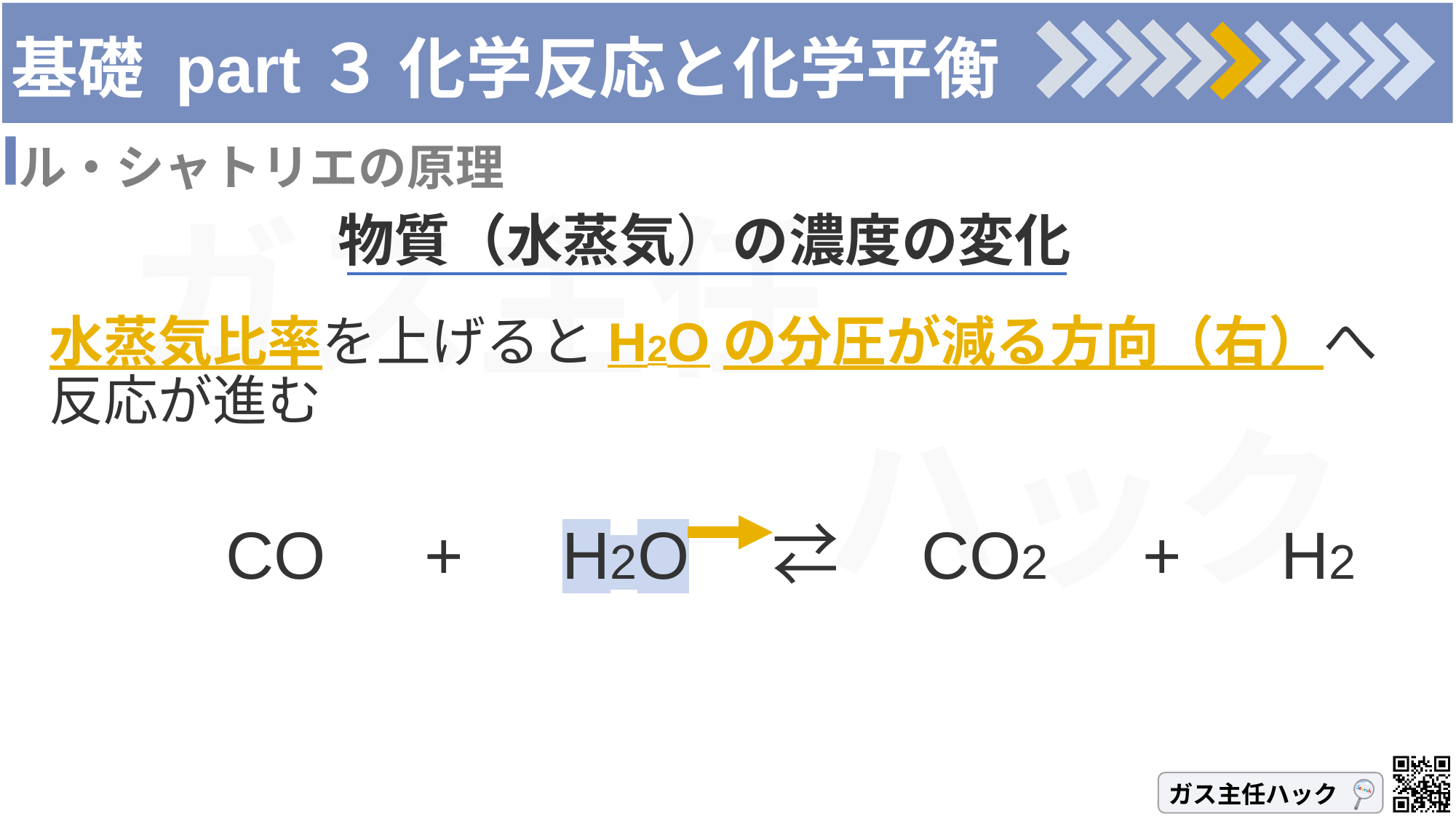

# 基礎 part３ 化学反応と化学平衡

ル・シャトリエの原理

物質（水蒸気）の濃度の変化
水蒸気比率を上げるとH2Oの分圧が減る方向（右）へ反応が進む

　　　CO　+　H2O　⇄　CO2　+　H2